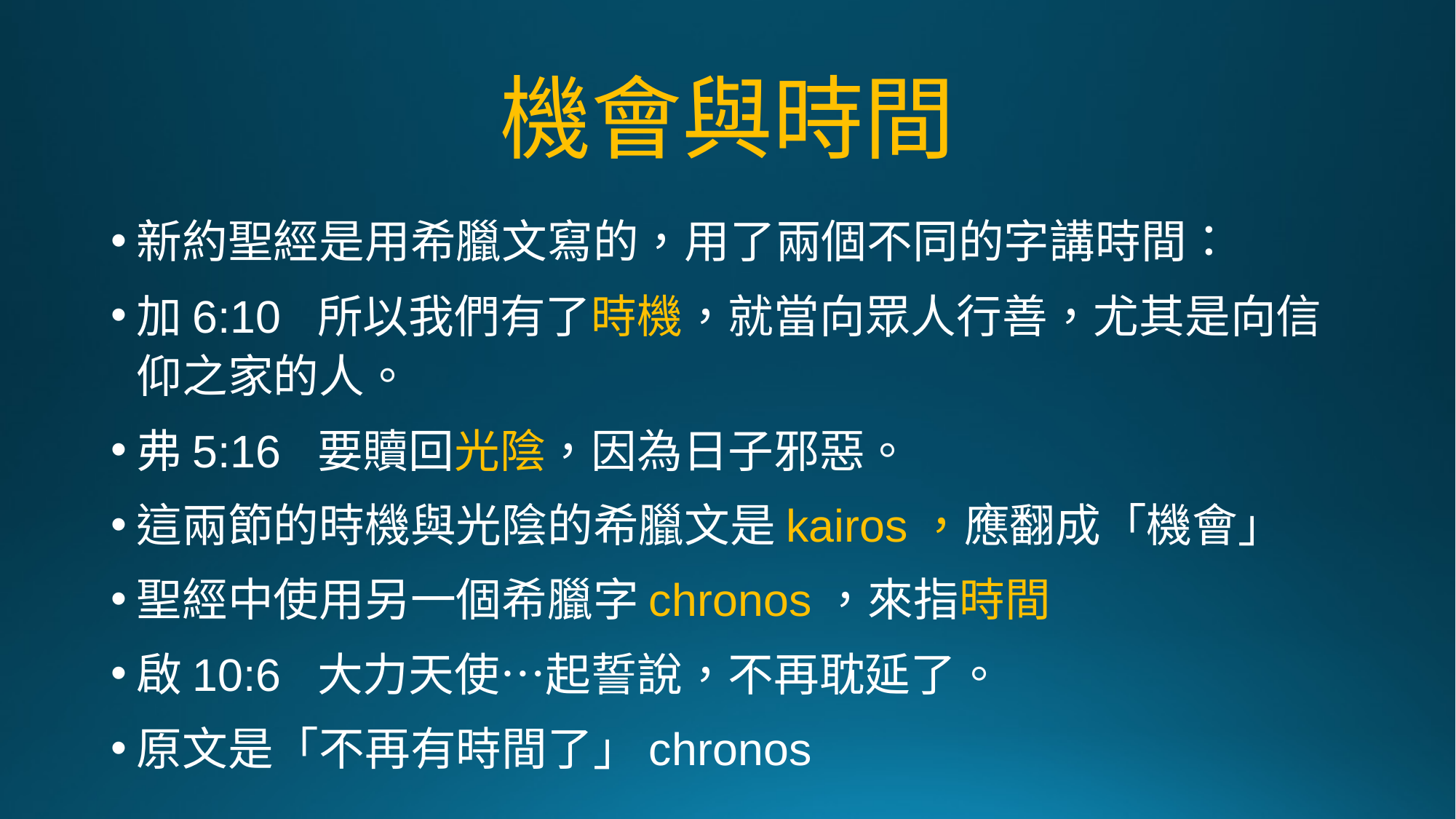

# 機會與時間
新約聖經是用希臘文寫的，用了兩個不同的字講時間：
加6:10  所以我們有了時機，就當向眾人行善，尤其是向信仰之家的人。
弗5:16  要贖回光陰，因為日子邪惡。
這兩節的時機與光陰的希臘文是kairos，應翻成「機會」
聖經中使用另一個希臘字chronos，來指時間
啟10:6  大力天使…起誓說，不再耽延了。
原文是「不再有時間了」chronos